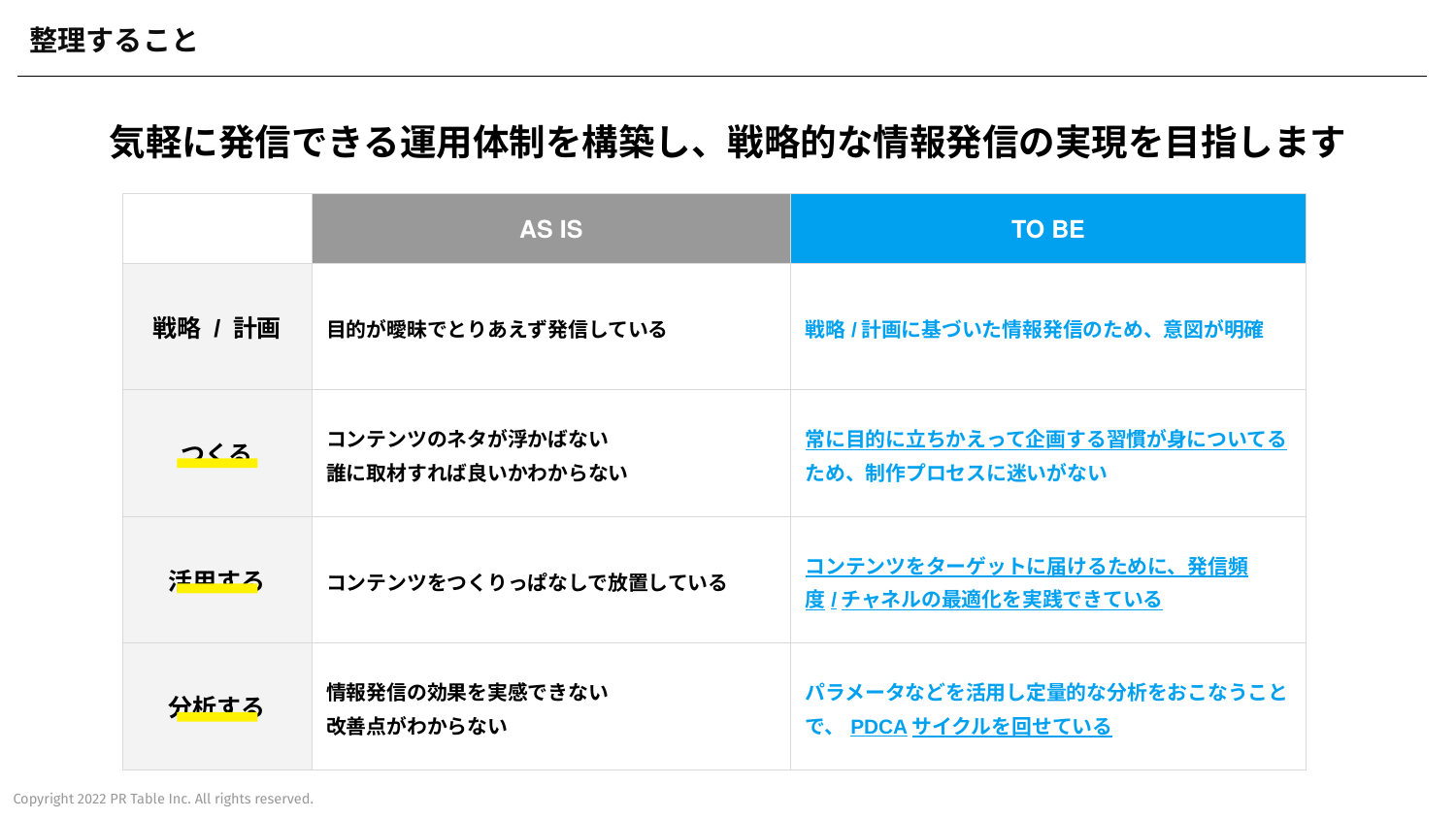

整理すること
気軽に発信できる運用体制を構築し、戦略的な情報発信の実現を目指します
|  | AS IS | TO BE |
| --- | --- | --- |
| 戦略 / 計画 | 目的が曖昧でとりあえず発信している | 戦略/計画に基づいた情報発信のため、意図が明確 |
| つくる | コンテンツのネタが浮かばない 誰に取材すれば良いかわからない | 常に目的に立ちかえって企画する習慣が身についてるため、制作プロセスに迷いがない |
| 活用する | コンテンツをつくりっぱなしで放置している | コンテンツをターゲットに届けるために、発信頻度/チャネルの最適化を実践できている |
| 分析する | 情報発信の効果を実感できない 改善点がわからない | パラメータなどを活用し定量的な分析をおこなうことで、PDCAサイクルを回せている |